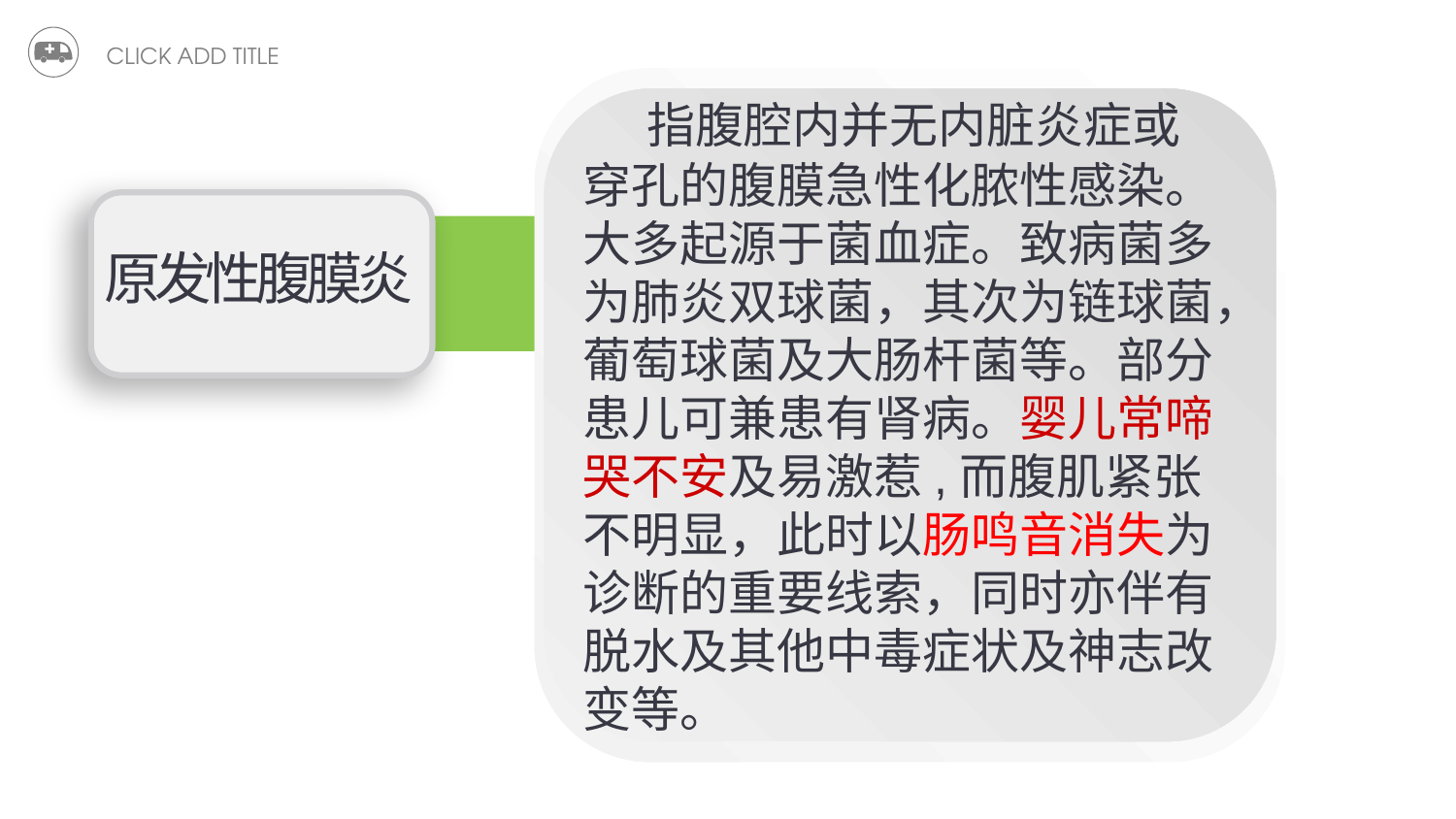

指腹腔内并无内脏炎症或穿孔的腹膜急性化脓性感染。大多起源于菌血症。致病菌多为肺炎双球菌，其次为链球菌，葡萄球菌及大肠杆菌等。部分患儿可兼患有肾病。婴儿常啼哭不安及易激惹,而腹肌紧张不明显，此时以肠鸣音消失为诊断的重要线索，同时亦伴有脱水及其他中毒症状及神志改变等。

原发性腹膜炎